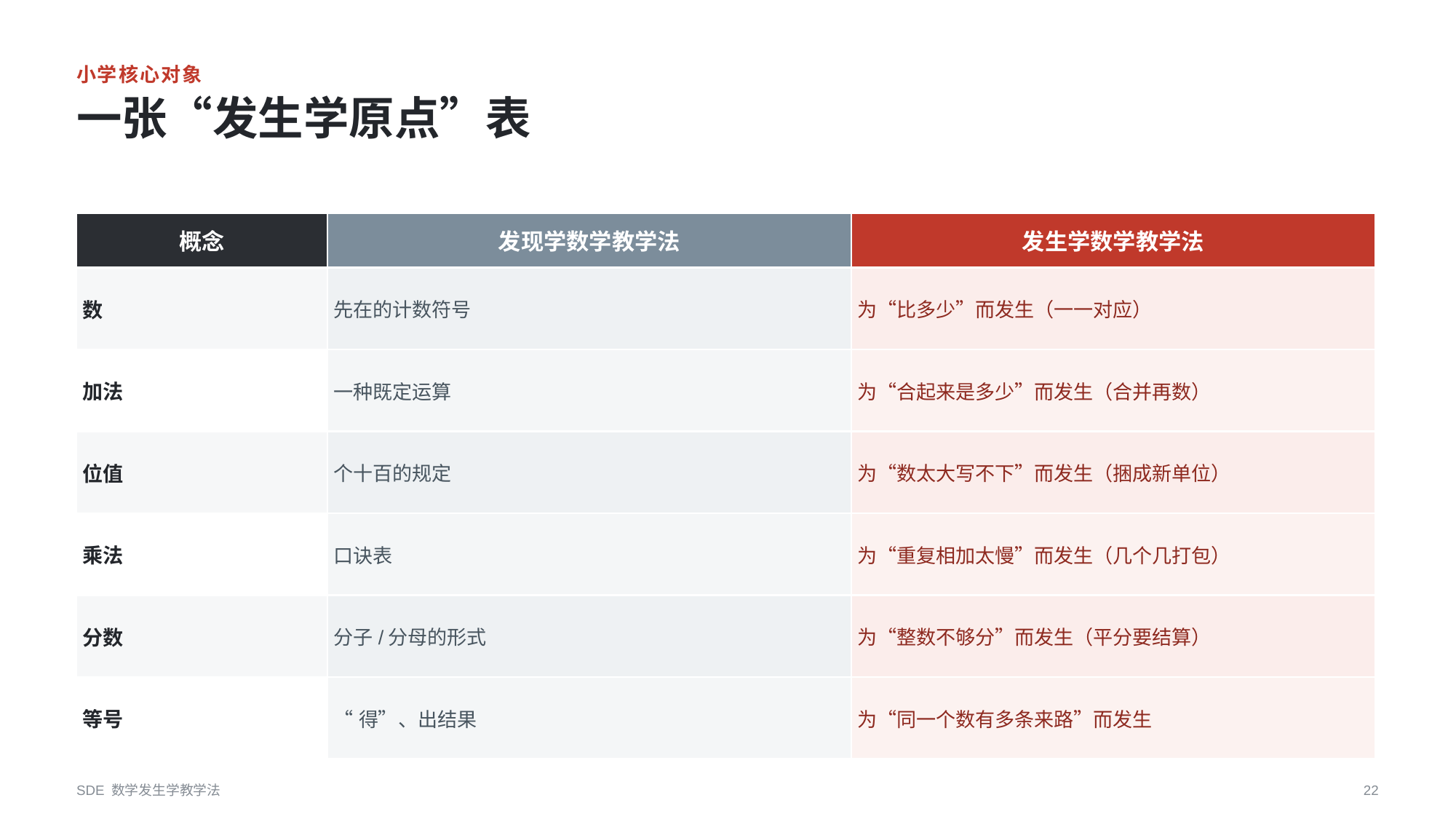

小学核心对象
一张“发生学原点”表
| 概念 | 发现学数学教学法 | 发生学数学教学法 |
| --- | --- | --- |
| 数 | 先在的计数符号 | 为“比多少”而发生（一一对应） |
| 加法 | 一种既定运算 | 为“合起来是多少”而发生（合并再数） |
| 位值 | 个十百的规定 | 为“数太大写不下”而发生（捆成新单位） |
| 乘法 | 口诀表 | 为“重复相加太慢”而发生（几个几打包） |
| 分数 | 分子/分母的形式 | 为“整数不够分”而发生（平分要结算） |
| 等号 | “得”、出结果 | 为“同一个数有多条来路”而发生 |
SDE 数学发生学教学法
22